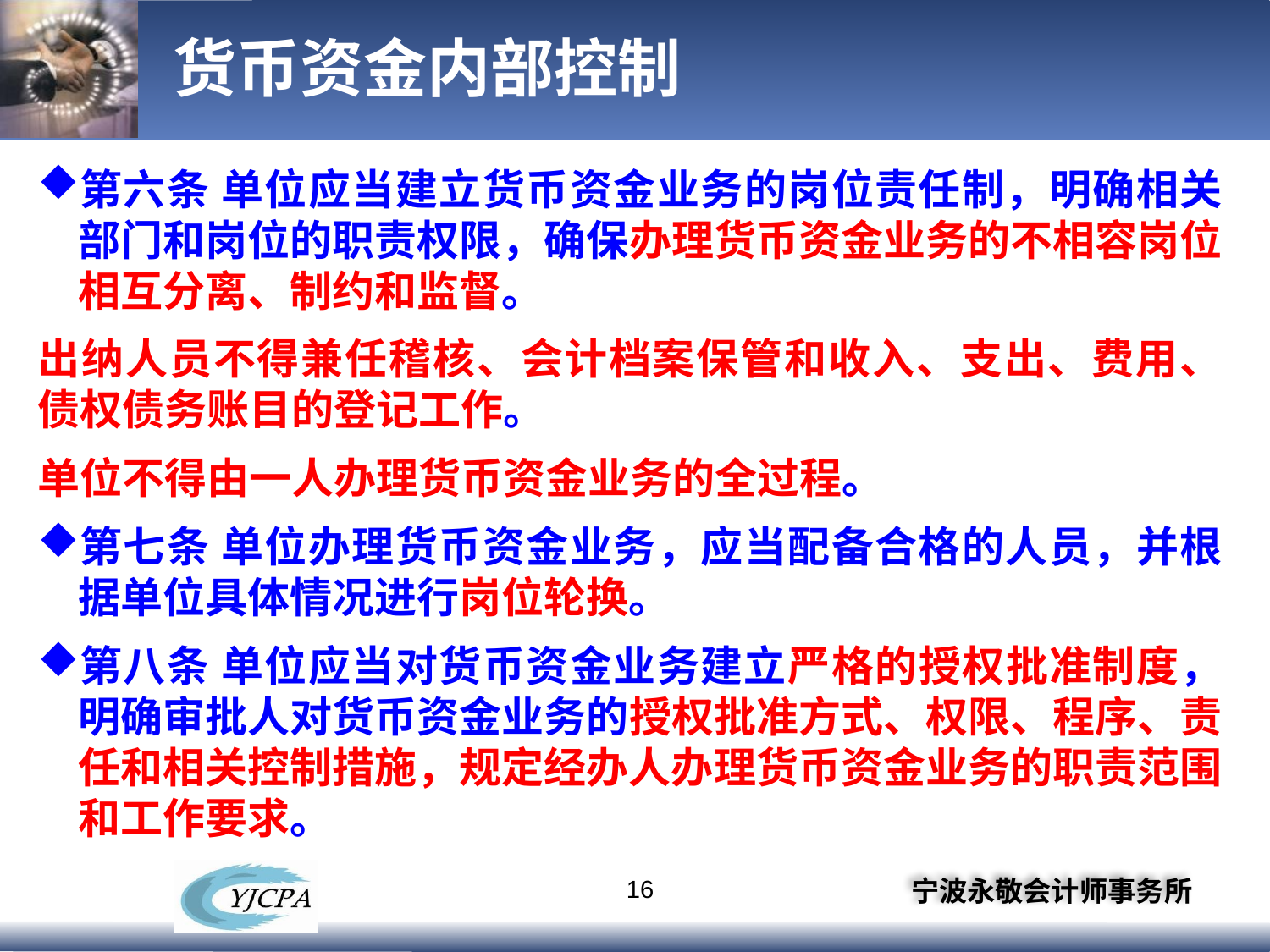

# 货币资金内部控制
第六条 单位应当建立货币资金业务的岗位责任制，明确相关部门和岗位的职责权限，确保办理货币资金业务的不相容岗位相互分离、制约和监督。
出纳人员不得兼任稽核、会计档案保管和收入、支出、费用、债权债务账目的登记工作。
单位不得由一人办理货币资金业务的全过程。
第七条 单位办理货币资金业务，应当配备合格的人员，并根据单位具体情况进行岗位轮换。
第八条 单位应当对货币资金业务建立严格的授权批准制度，明确审批人对货币资金业务的授权批准方式、权限、程序、责任和相关控制措施，规定经办人办理货币资金业务的职责范围和工作要求。